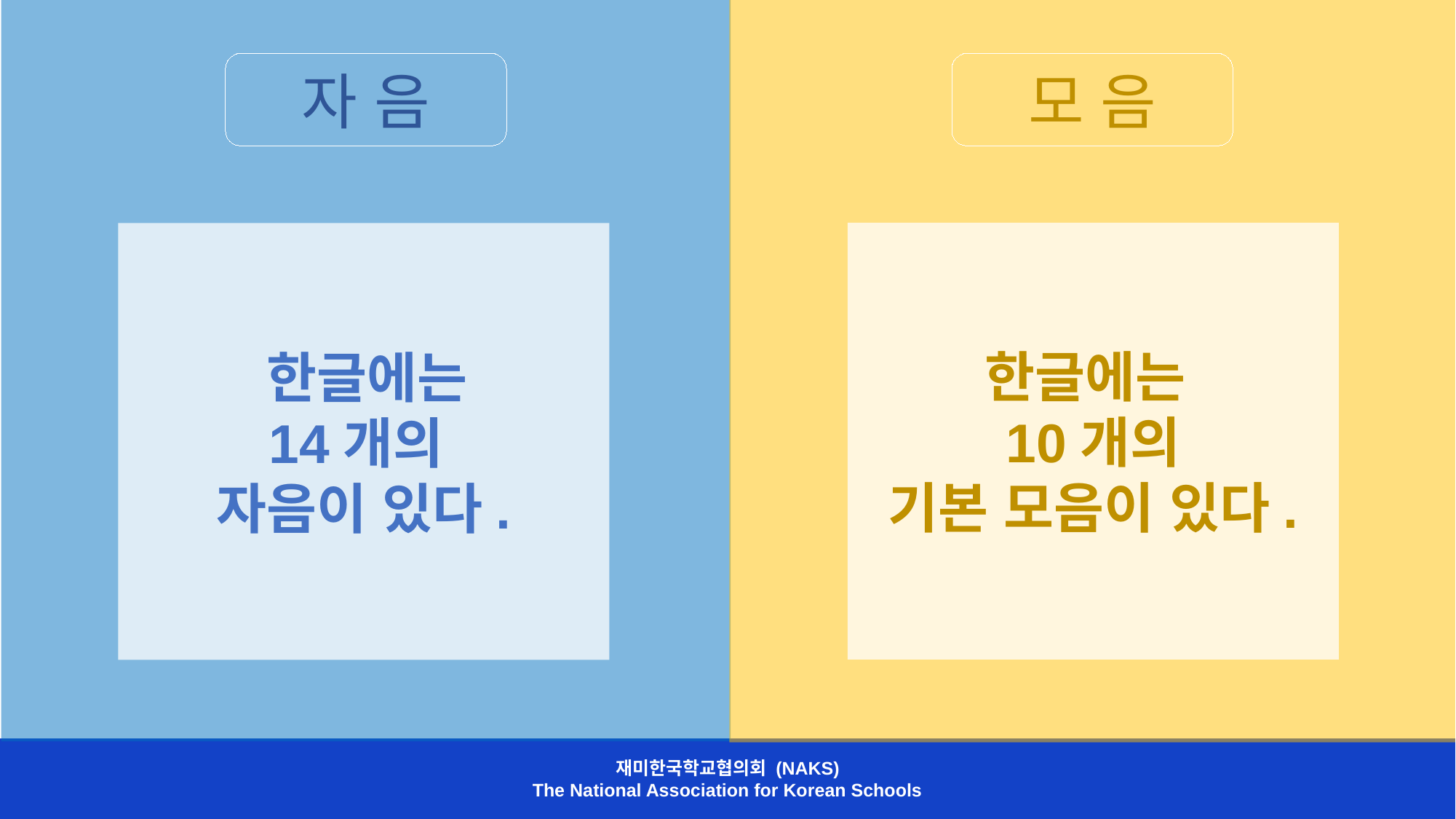

자 음
모 음
한글에는
10개의
기본 모음이 있다.
 한글에는
14개의
자음이 있다.
재미한국학교협의회 (NAKS)
The National Association for Korean Schools